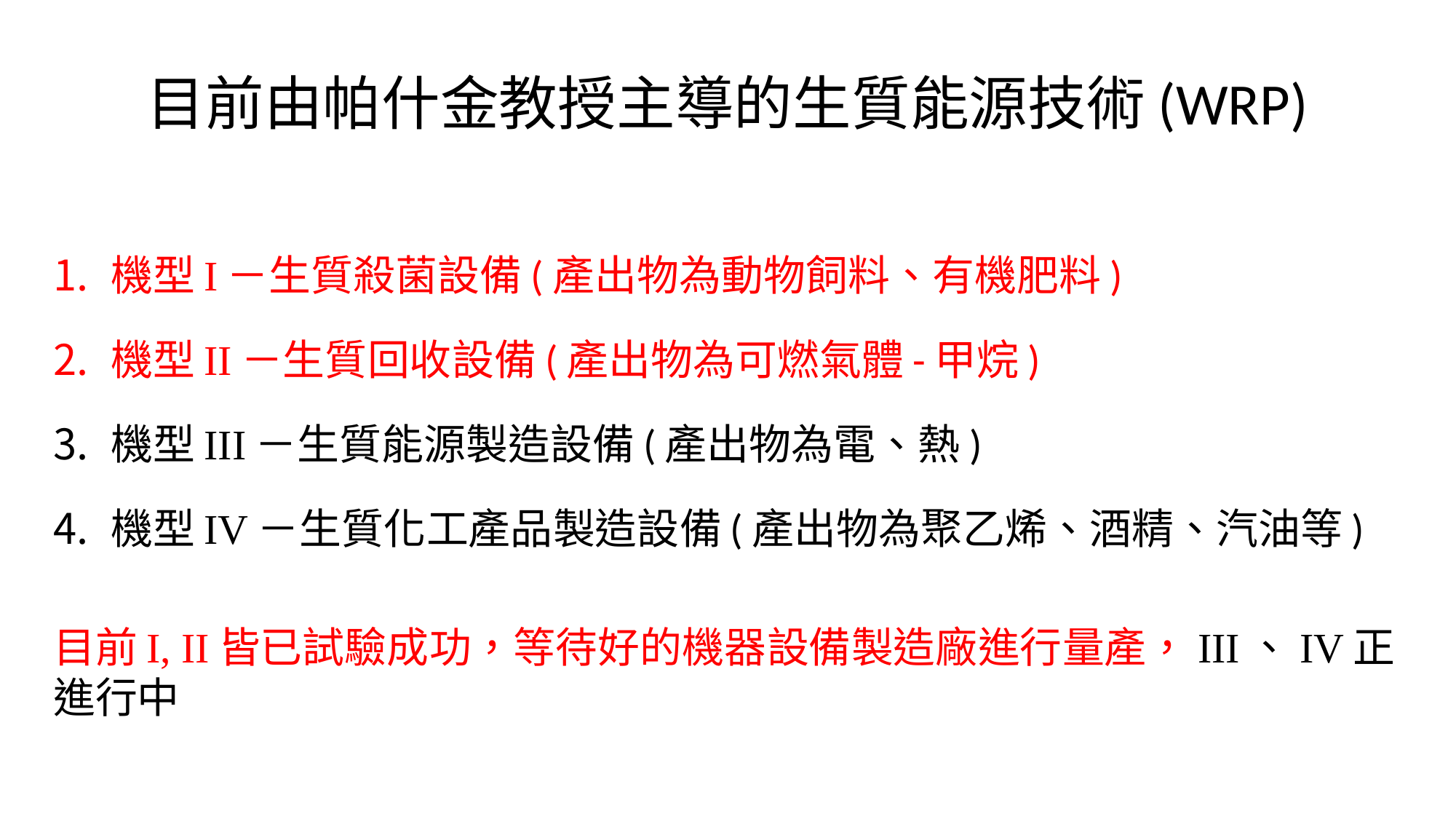

# 目前由帕什金教授主導的生質能源技術(WRP)
機型I－生質殺菌設備(產出物為動物飼料、有機肥料)
機型II－生質回收設備(產出物為可燃氣體-甲烷)
機型III－生質能源製造設備(產出物為電、熱)
機型IV－生質化工產品製造設備(產出物為聚乙烯、酒精、汽油等)

目前I, II皆已試驗成功，等待好的機器設備製造廠進行量產，III、IV正進行中